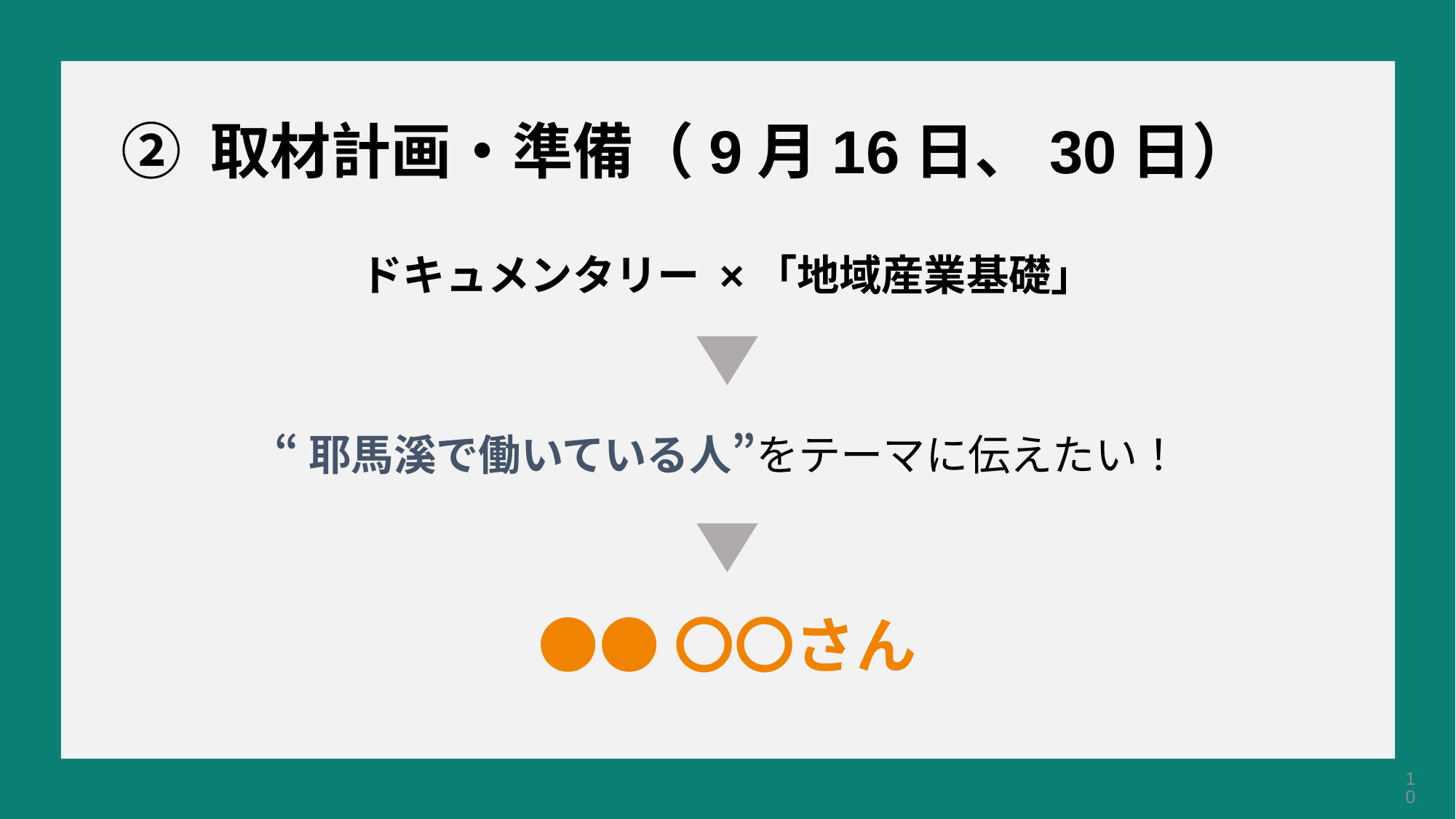

② 取材計画・準備（9月16日、30日）

ドキュメンタリー ×「地域産業基礎」

“耶馬溪で働いている人”をテーマに伝えたい！

●●〇〇さん

10